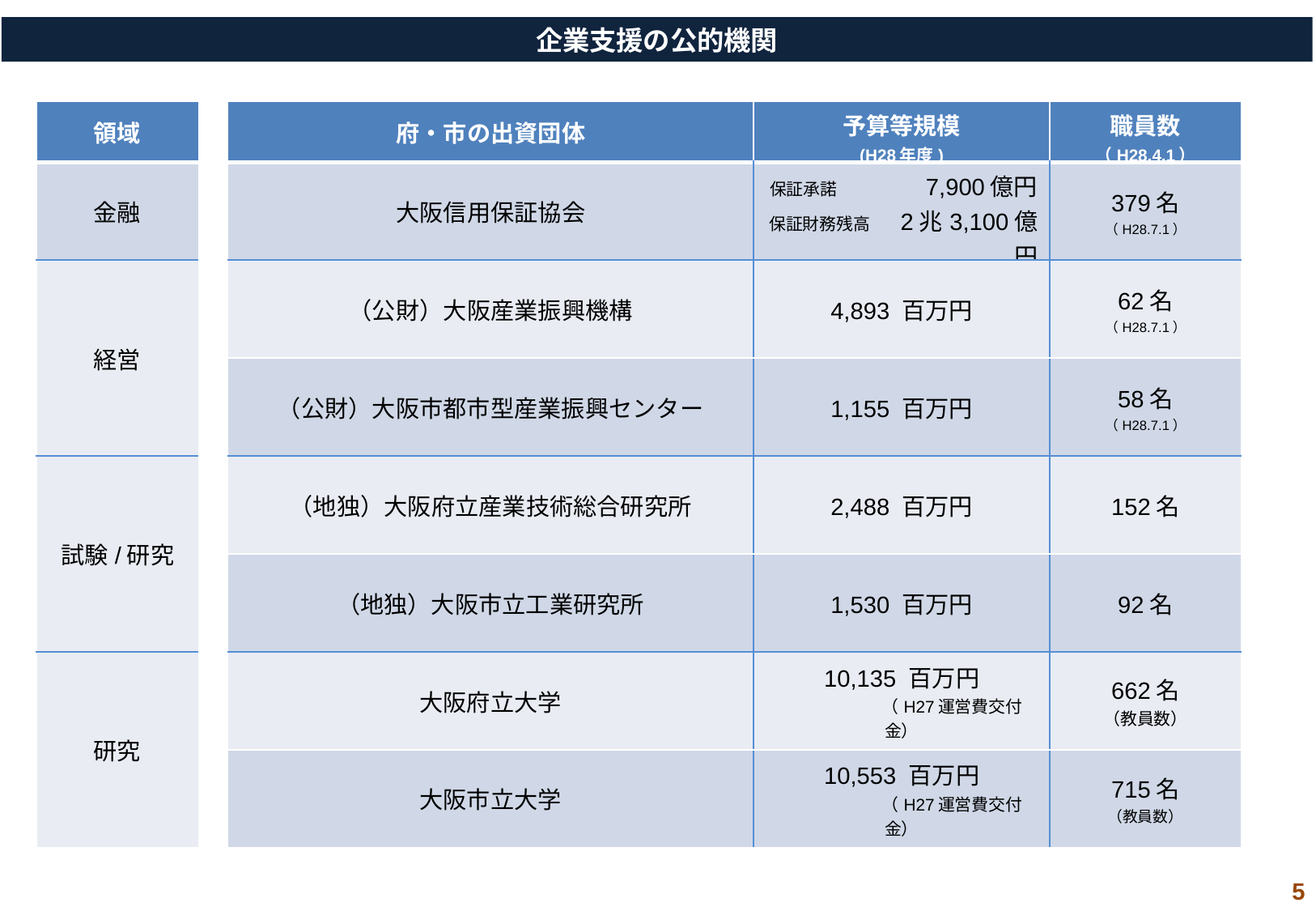

企業支援の公的機関
| 領域 |  | 府・市の出資団体 | 予算等規模 (H28年度) | 職員数 （H28.4.1） |
| --- | --- | --- | --- | --- |
| 金融 |  | 大阪信用保証協会 | 保証承諾　　　　　7,900億円 保証財務残高　2兆3,100億円 | 379名 （H28.7.1） |
| 経営 |  | （公財）大阪産業振興機構 | 4,893 百万円 | 62名 （H28.7.1） |
|  |  | （公財）大阪市都市型産業振興センター | 1,155 百万円 | 58名 （H28.7.1） |
| 試験/研究 |  | （地独）大阪府立産業技術総合研究所 | 2,488 百万円 | 152名 |
|  |  | （地独）大阪市立工業研究所 | 1,530 百万円 | 92名 |
| 研究 |  | 大阪府立大学 | 10,135 百万円 　　　　　　（H27運営費交付金） | 662名 （教員数） |
|  |  | 大阪市立大学 | 10,553 百万円 　　　　　　（H27運営費交付金） | 715名 （教員数） |
5